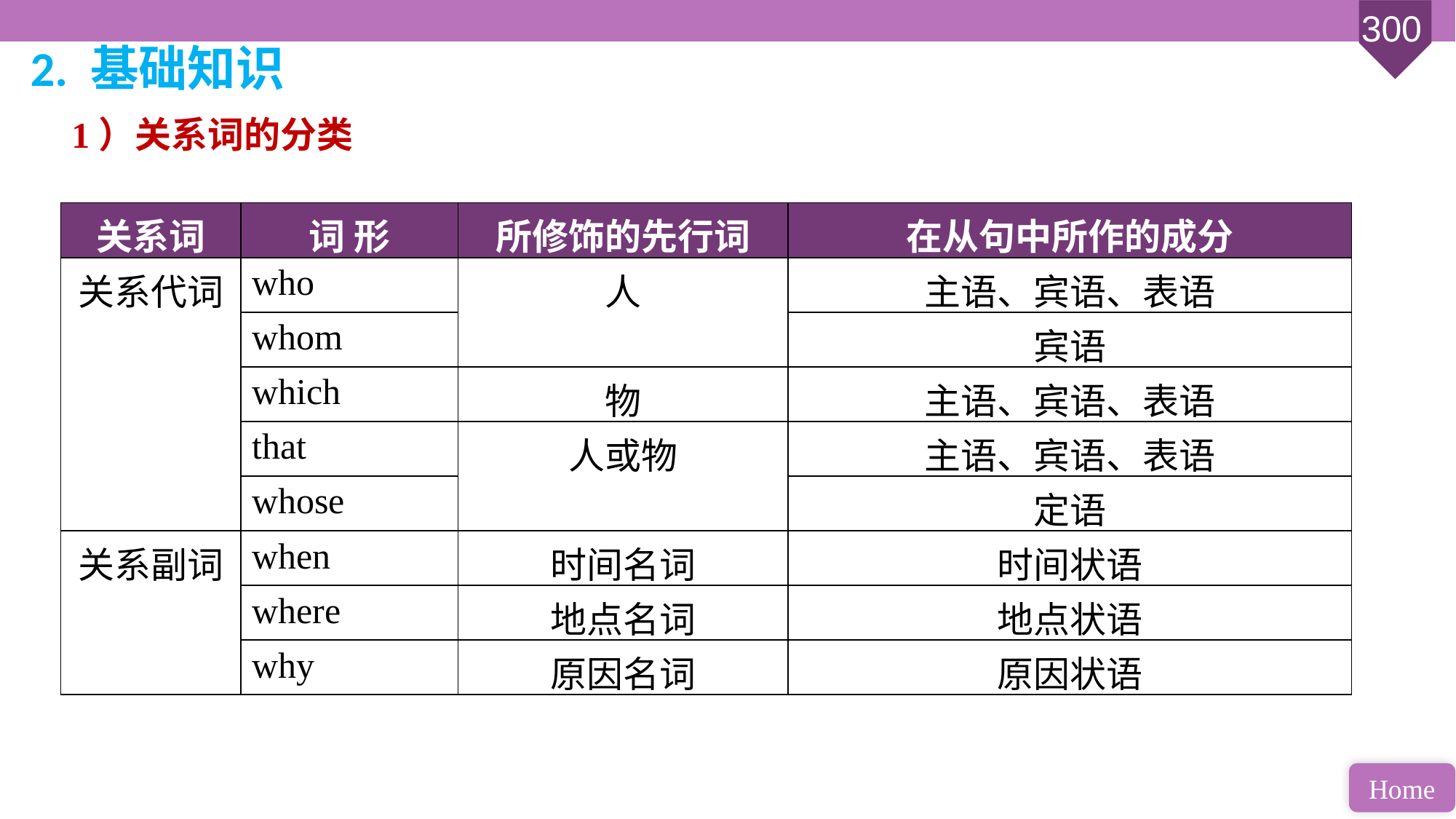

2. 基础知识
1）关系词的分类
| 关系词 | 词 形 | 所修饰的先行词 | 在从句中所作的成分 |
| --- | --- | --- | --- |
| 关系代词 | who | 人 | 主语、宾语、表语 |
|  | whom |  | 宾语 |
|  | which | 物 | 主语、宾语、表语 |
|  | that | 人或物 | 主语、宾语、表语 |
|  | whose |  | 定语 |
| 关系副词 | when | 时间名词 | 时间状语 |
|  | where | 地点名词 | 地点状语 |
|  | why | 原因名词 | 原因状语 |